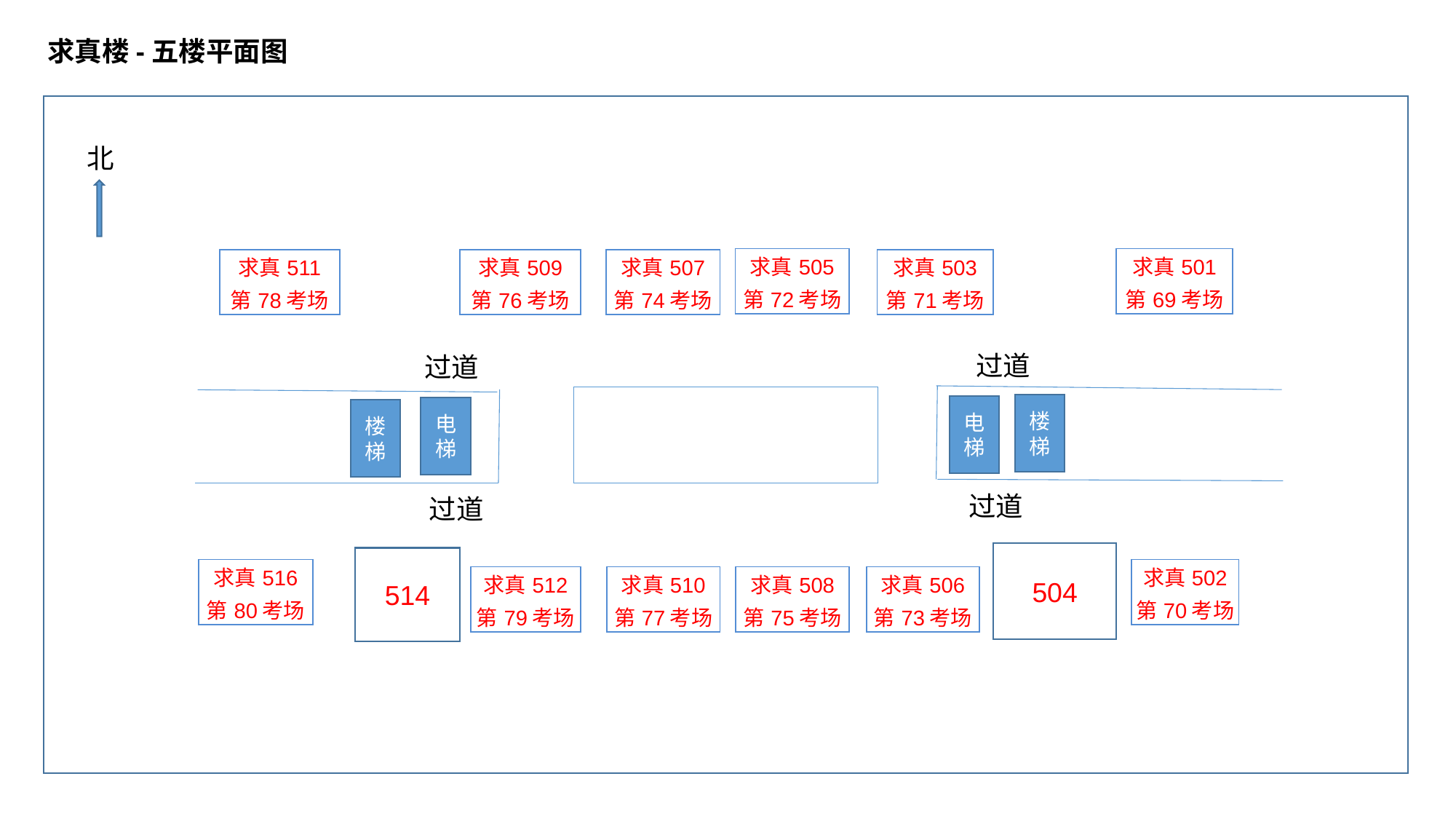

求真楼-五楼平面图

北

| 求真505 |
| --- |
| 第72考场 |
| 求真501 |
| --- |
| 第69考场 |
| 求真511 |
| --- |
| 第78考场 |
| 求真509 |
| --- |
| 第76考场 |
| 求真507 |
| --- |
| 第74考场 |
| 求真503 |
| --- |
| 第71考场 |
过道
过道

楼梯
电梯
电梯
楼梯
过道
过道
504
514
| 求真516 |
| --- |
| 第80考场 |
| 求真502 |
| --- |
| 第70考场 |
| 求真512 |
| --- |
| 第79考场 |
| 求真510 |
| --- |
| 第77考场 |
| 求真508 |
| --- |
| 第75考场 |
| 求真506 |
| --- |
| 第73考场 |